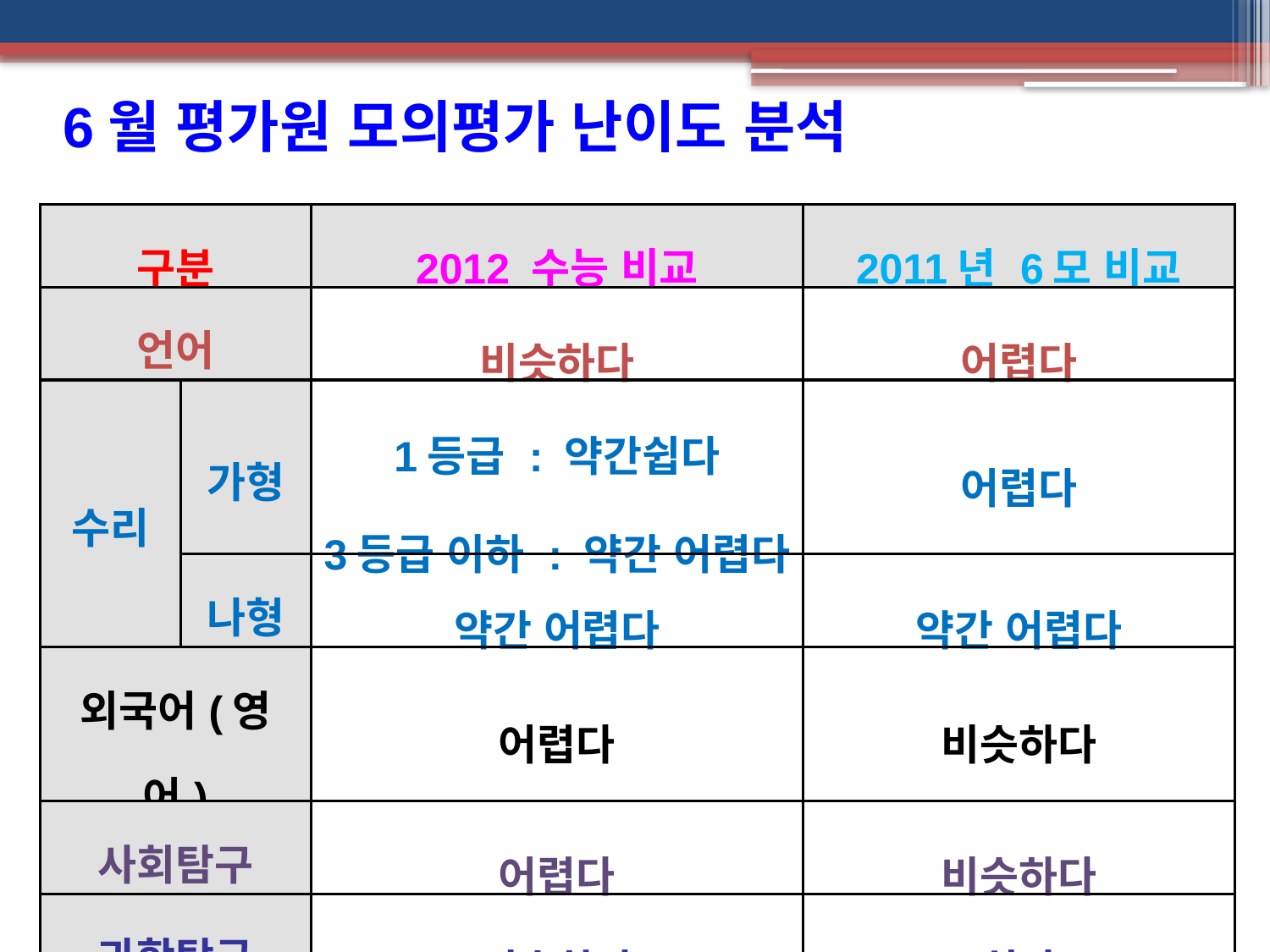

6월 평가원 모의평가 난이도 분석
| 구분 |  | 2012 수능 비교 | 2011년 6모 비교 |
| --- | --- | --- | --- |
| 언어 |  | 비슷하다 | 어렵다 |
| 수리 | 가형 | 1등급 : 약간쉽다 3등급 이하 : 약간 어렵다 | 어렵다 |
|  | 나형 | 약간 어렵다 | 약간 어렵다 |
| 외국어(영어) |  | 어렵다 | 비슷하다 |
| 사회탐구 |  | 어렵다 | 비슷하다 |
| 과학탐구 |  | 비슷하다 | 쉽다 |